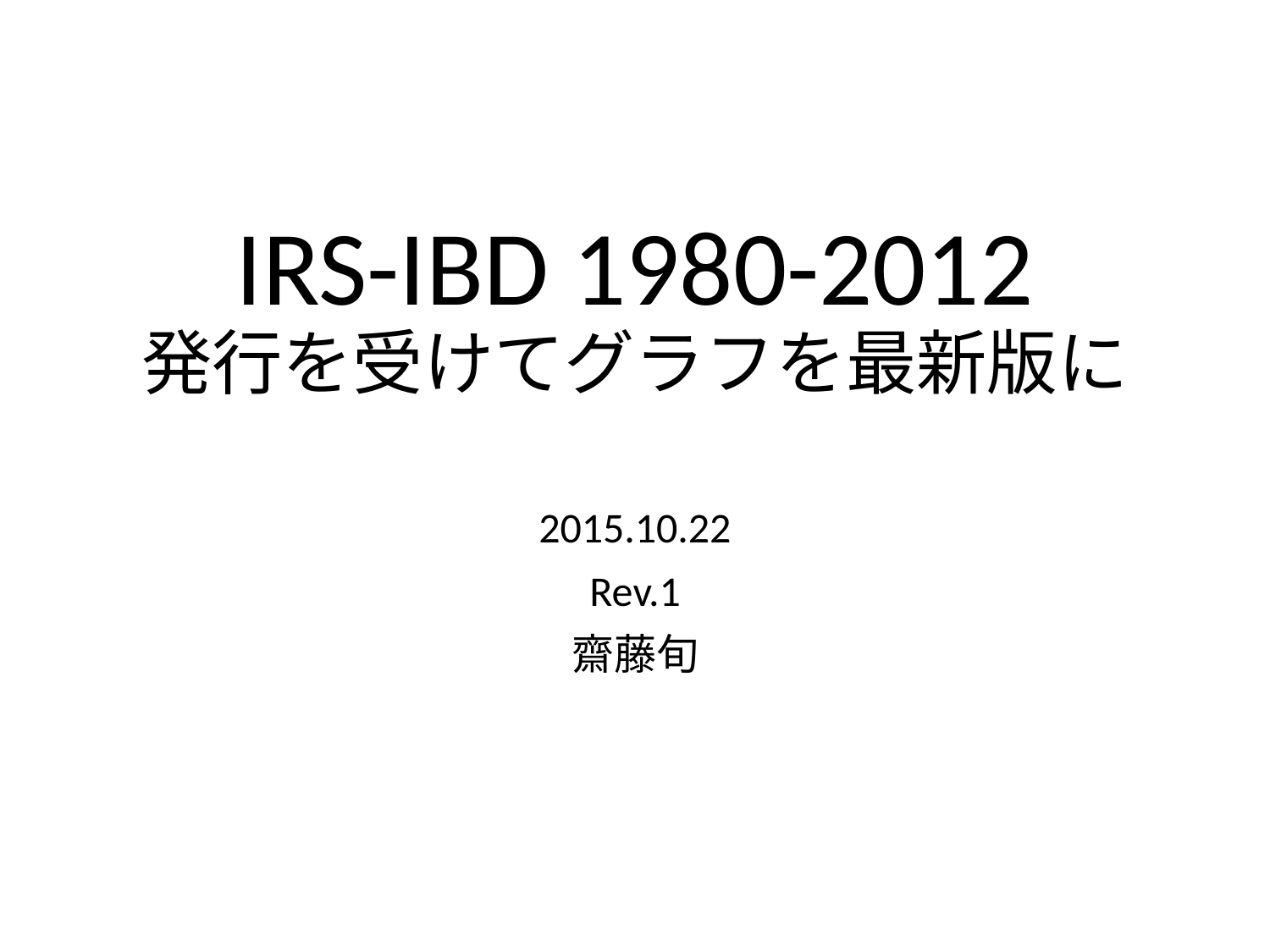

# IRS-IBD 1980-2012 発行を受けてグラフを最新版に
2015.10.22
Rev.1
齋藤旬